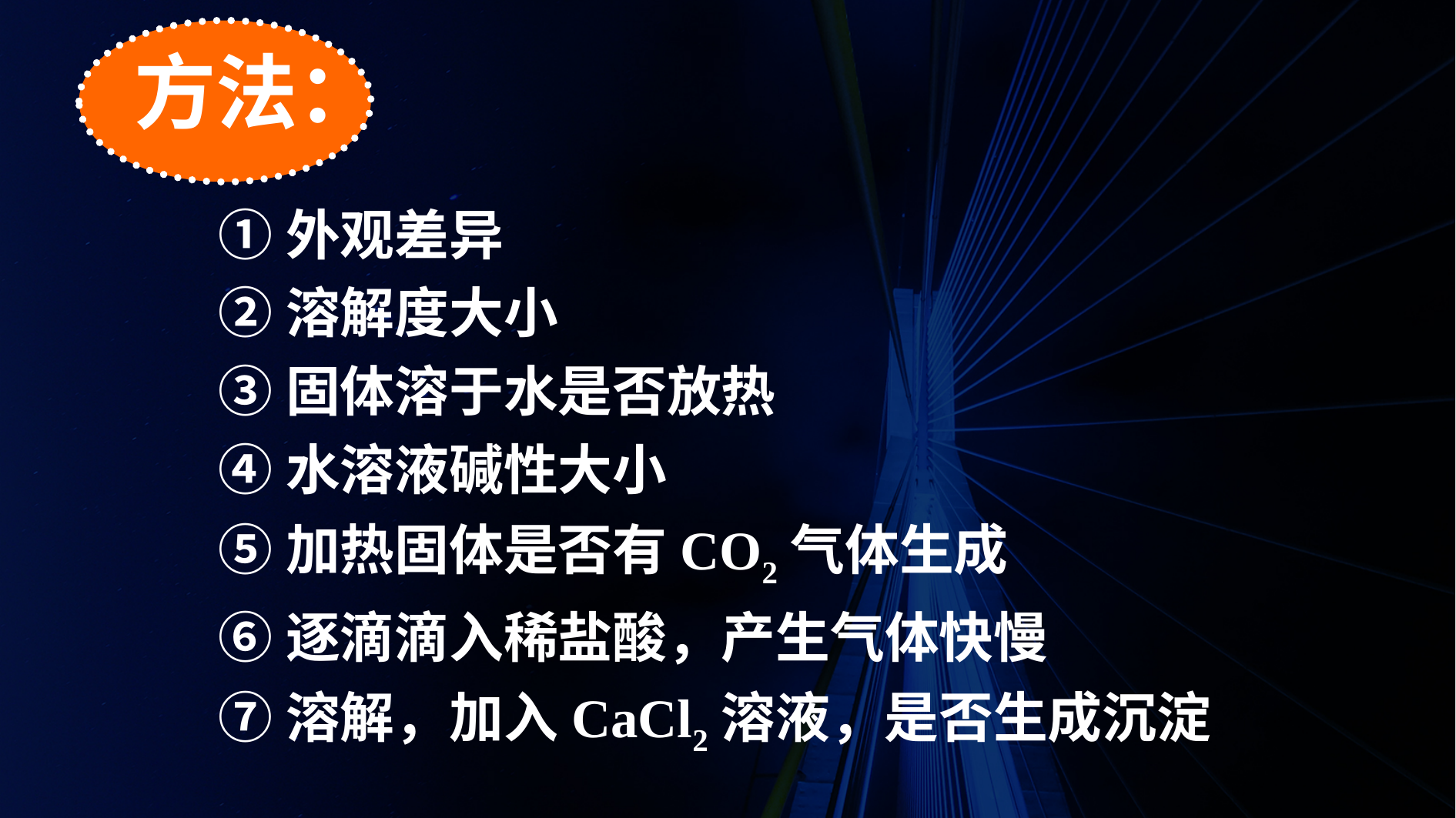

方法：
①外观差异
②溶解度大小
③固体溶于水是否放热
④水溶液碱性大小
⑤加热固体是否有CO2气体生成
⑥逐滴滴入稀盐酸，产生气体快慢
⑦溶解，加入CaCl2溶液，是否生成沉淀